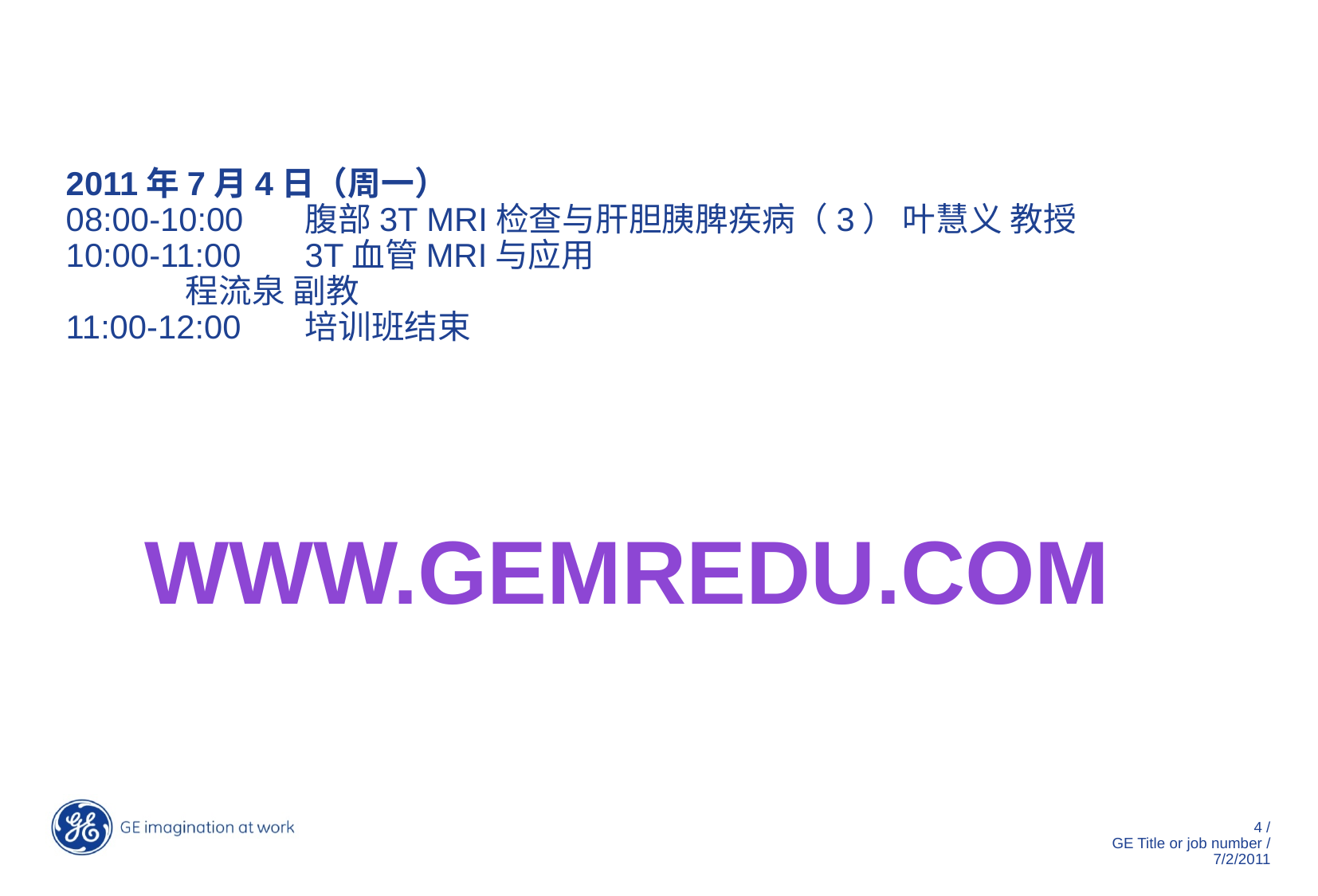

# 2011年7月4日（周一） 08:00-10:00	腹部3T MRI检查与肝胆胰脾疾病（3）	叶慧义 教授 10:00-11:00	3T血管MRI与应用						程流泉 副教 11:00-12:00	培训班结束
www.gemredu.com